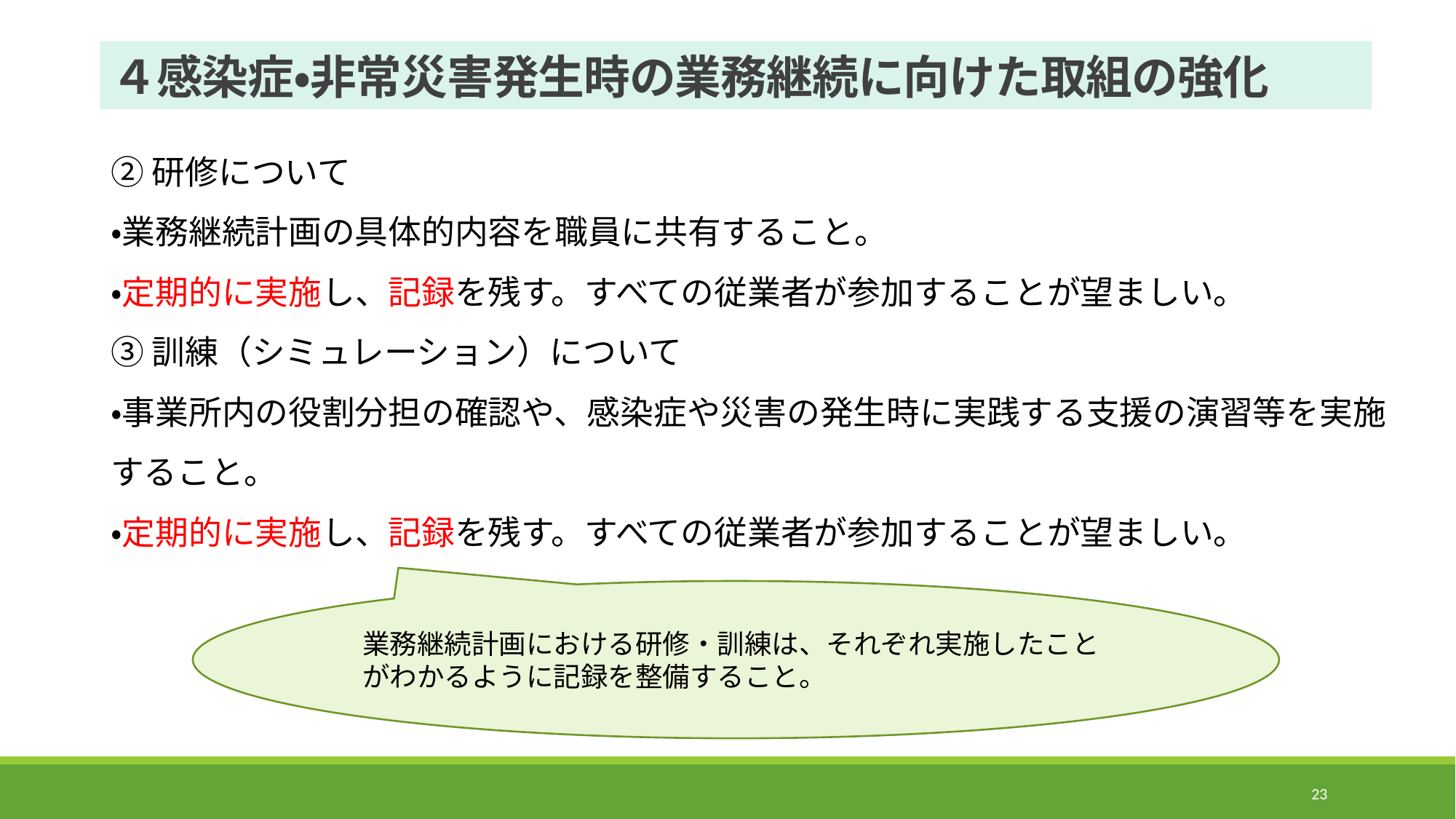

# ４感染症・非常災害発生時の業務継続に向けた取組の強化
②研修について
・業務継続計画の具体的内容を職員に共有すること。
・定期的に実施し、記録を残す。すべての従業者が参加することが望ましい。
③訓練（シミュレーション）について
・事業所内の役割分担の確認や、感染症や災害の発生時に実践する支援の演習等を実施すること。
・定期的に実施し、記録を残す。すべての従業者が参加することが望ましい。

業務継続計画における研修・訓練は、それぞれ実施したことがわかるように記録を整備すること。
23